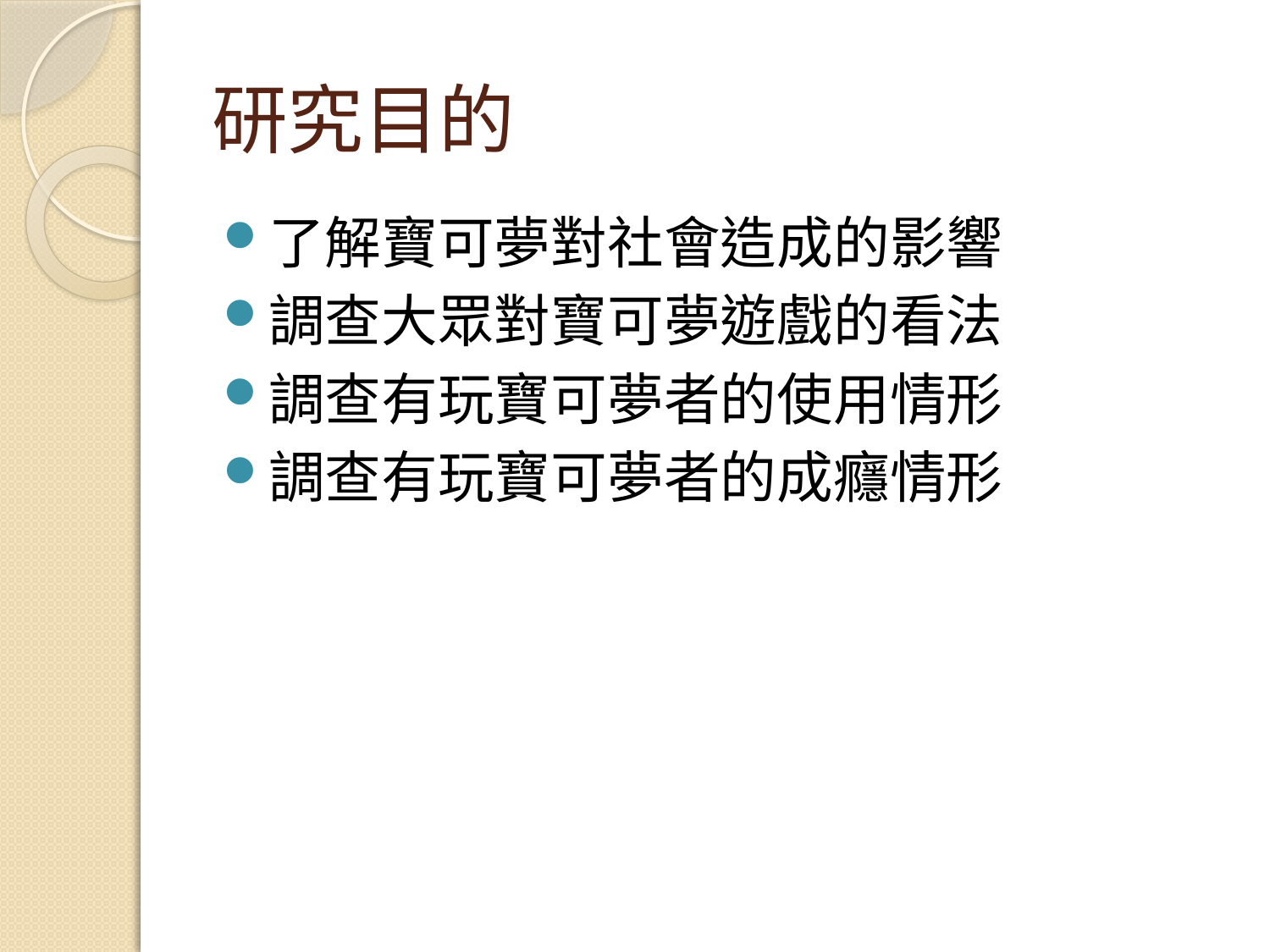

# 研究目的
了解寶可夢對社會造成的影響
調查大眾對寶可夢遊戲的看法
調查有玩寶可夢者的使用情形
調查有玩寶可夢者的成癮情形